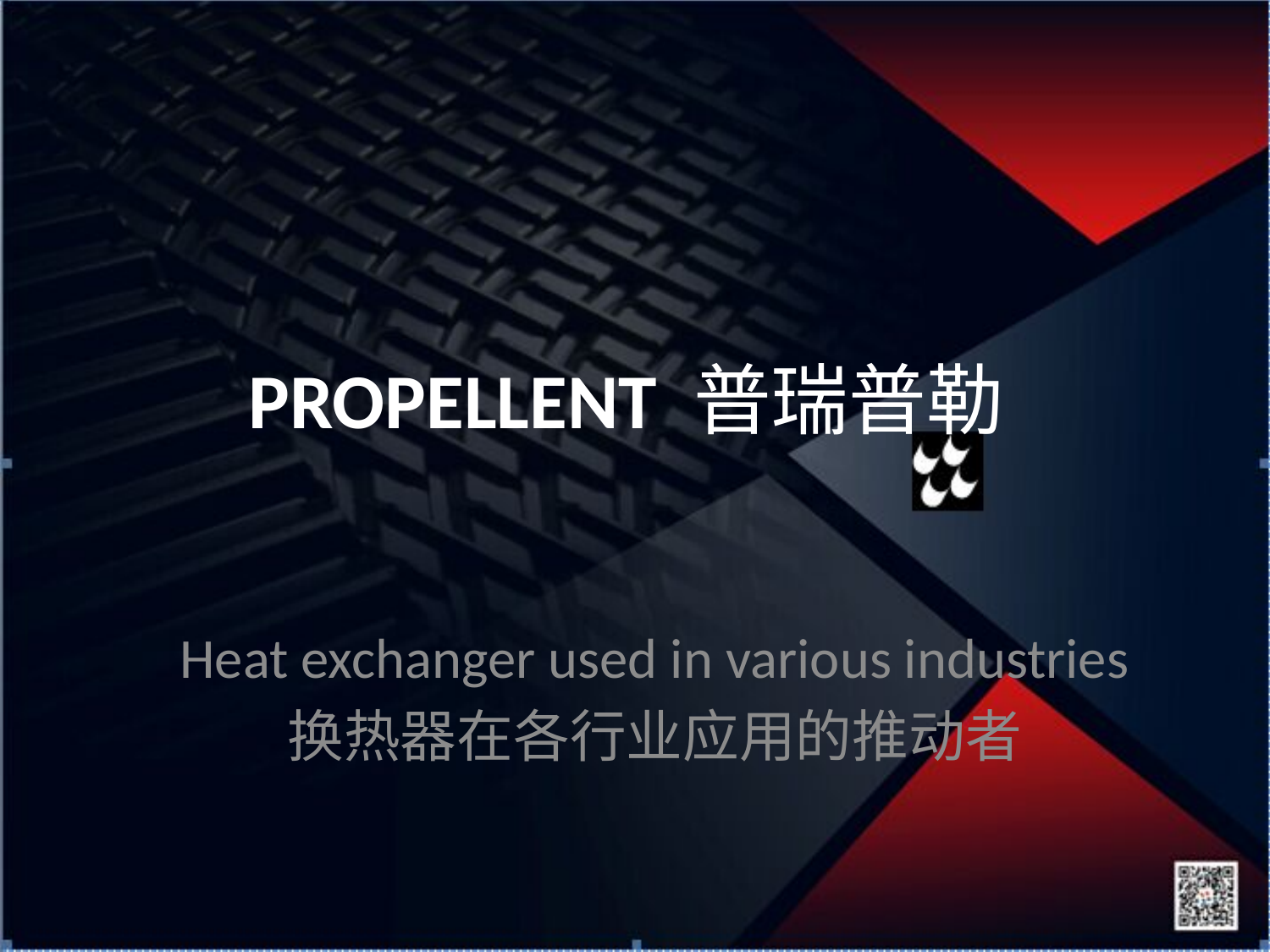

# PROPELLENT 普瑞普勒

Heat exchanger used in various industries
换热器在各行业应用的推动者